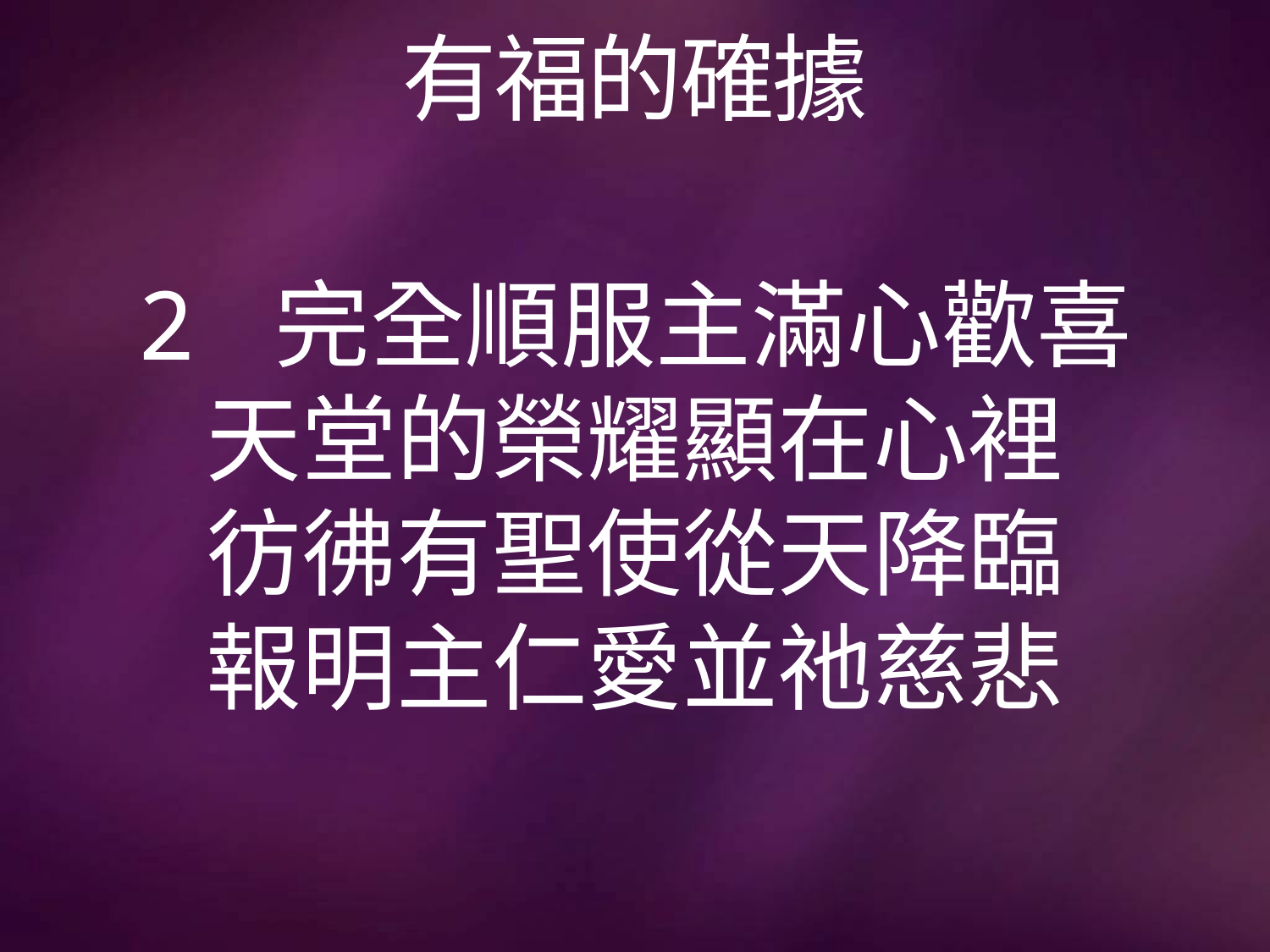

# 有福的確據
2 完全順服主滿心歡喜
天堂的榮耀顯在心裡
彷彿有聖使從天降臨
報明主仁愛並祂慈悲